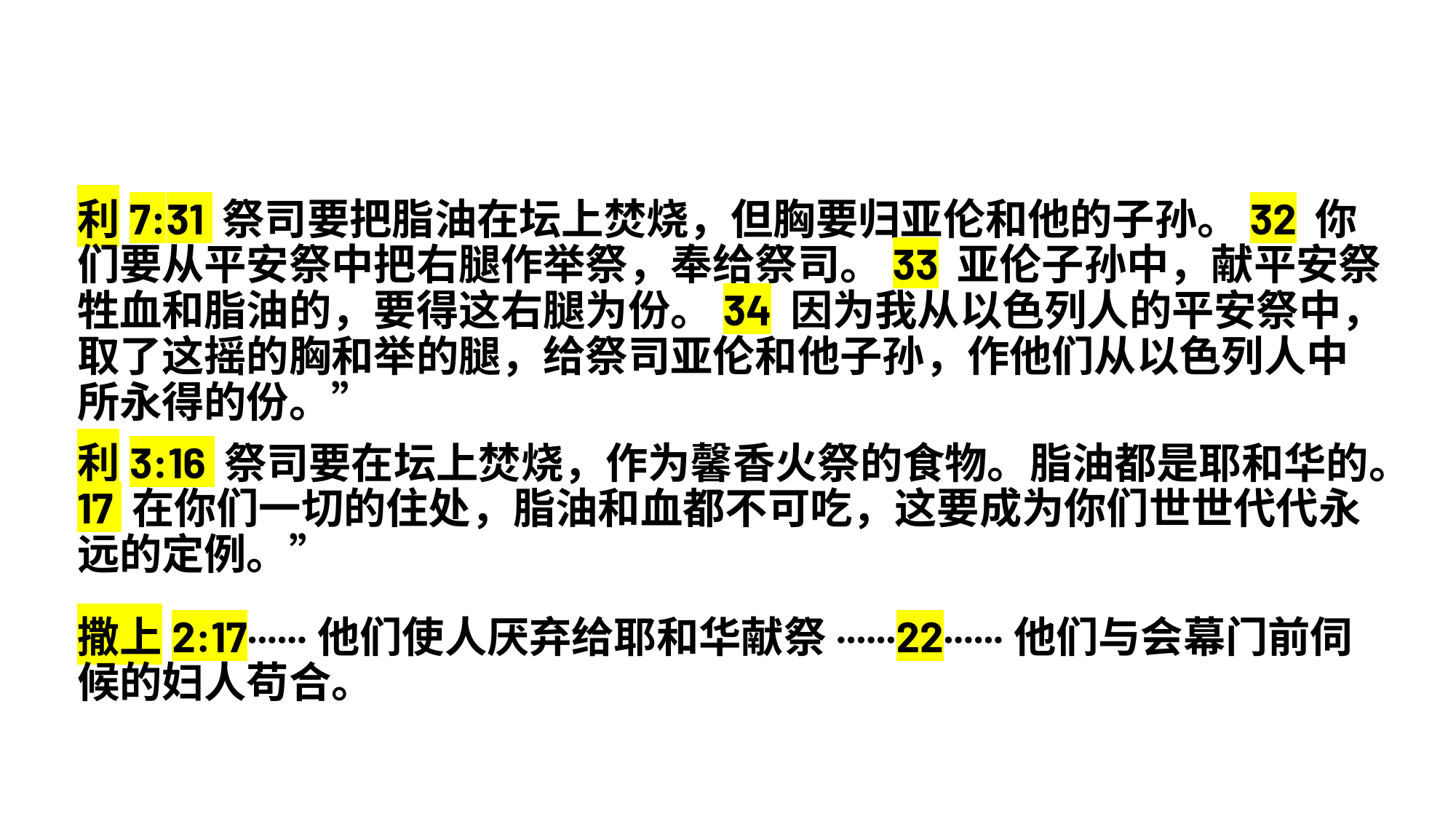

利7:31 祭司要把脂油在坛上焚烧，但胸要归亚伦和他的子孙。32 你们要从平安祭中把右腿作举祭，奉给祭司。33 亚伦子孙中，献平安祭牲血和脂油的，要得这右腿为份。34 因为我从以色列人的平安祭中，取了这摇的胸和举的腿，给祭司亚伦和他子孙，作他们从以色列人中所永得的份。”
利3:16 祭司要在坛上焚烧，作为馨香火祭的食物。脂油都是耶和华的。17 在你们一切的住处，脂油和血都不可吃，这要成为你们世世代代永远的定例。”

撒上2:17······他们使人厌弃给耶和华献祭······22······他们与会幕门前伺候的妇人苟合。